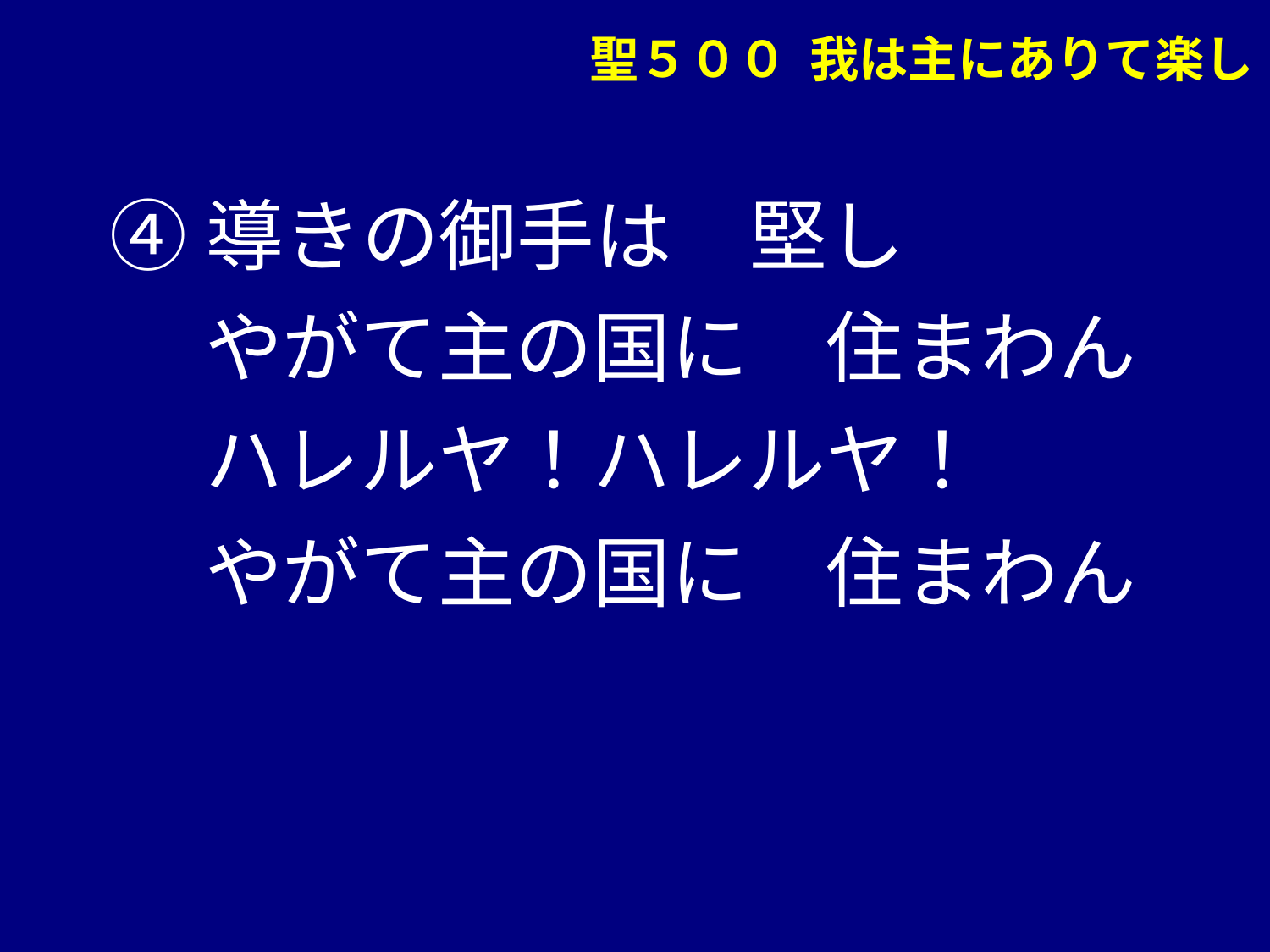

聖５００  我は主にありて楽し

④導きの御手は　堅し
　 やがて主の国に　住まわん
　 ハレルヤ！ハレルヤ！
　 やがて主の国に　住まわん